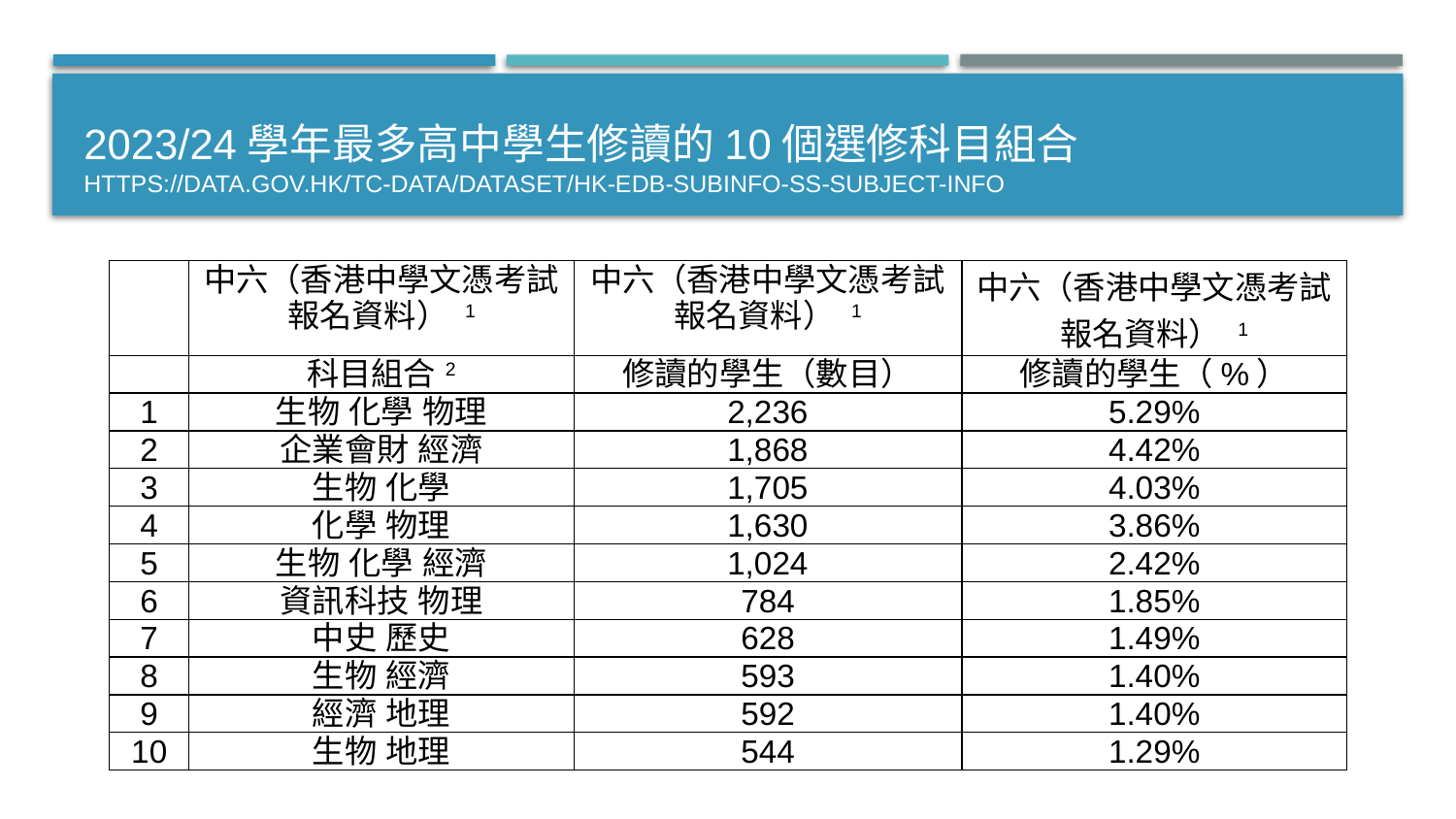

# 2023/24學年最多高中學生修讀的10個選修科目組合 https://data.gov.hk/tc-data/dataset/hk-edb-subinfo-ss-subject-info
|  | 中六（香港中學文憑考試報名資料） 1 | 中六（香港中學文憑考試報名資料） 1 | 中六（香港中學文憑考試報名資料） 1 |
| --- | --- | --- | --- |
|  | 科目組合 2 | 修讀的學生（數目） | 修讀的學生（%） |
| 1 | 生物 化學 物理 | 2,236 | 5.29% |
| 2 | 企業會財 經濟 | 1,868 | 4.42% |
| 3 | 生物 化學 | 1,705 | 4.03% |
| 4 | 化學 物理 | 1,630 | 3.86% |
| 5 | 生物 化學 經濟 | 1,024 | 2.42% |
| 6 | 資訊科技 物理 | 784 | 1.85% |
| 7 | 中史 歷史 | 628 | 1.49% |
| 8 | 生物 經濟 | 593 | 1.40% |
| 9 | 經濟 地理 | 592 | 1.40% |
| 10 | 生物 地理 | 544 | 1.29% |